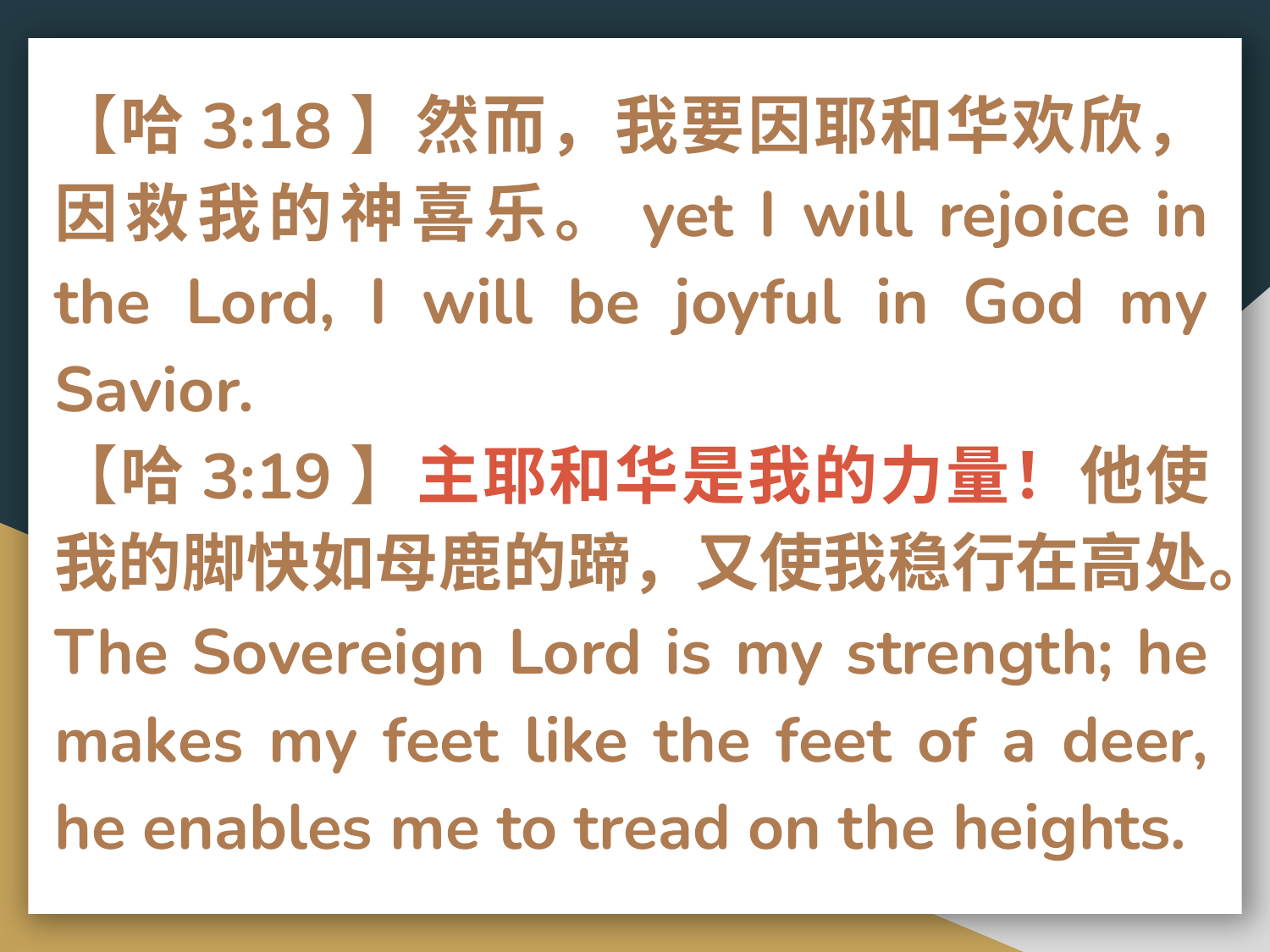

【哈3:18】然而，我要因耶和华欢欣，因救我的神喜乐。yet I will rejoice in the Lord, I will be joyful in God my Savior.
【哈3:19】主耶和华是我的力量！他使我的脚快如母鹿的蹄，又使我稳行在高处。The Sovereign Lord is my strength; he makes my feet like the feet of a deer, he enables me to tread on the heights.